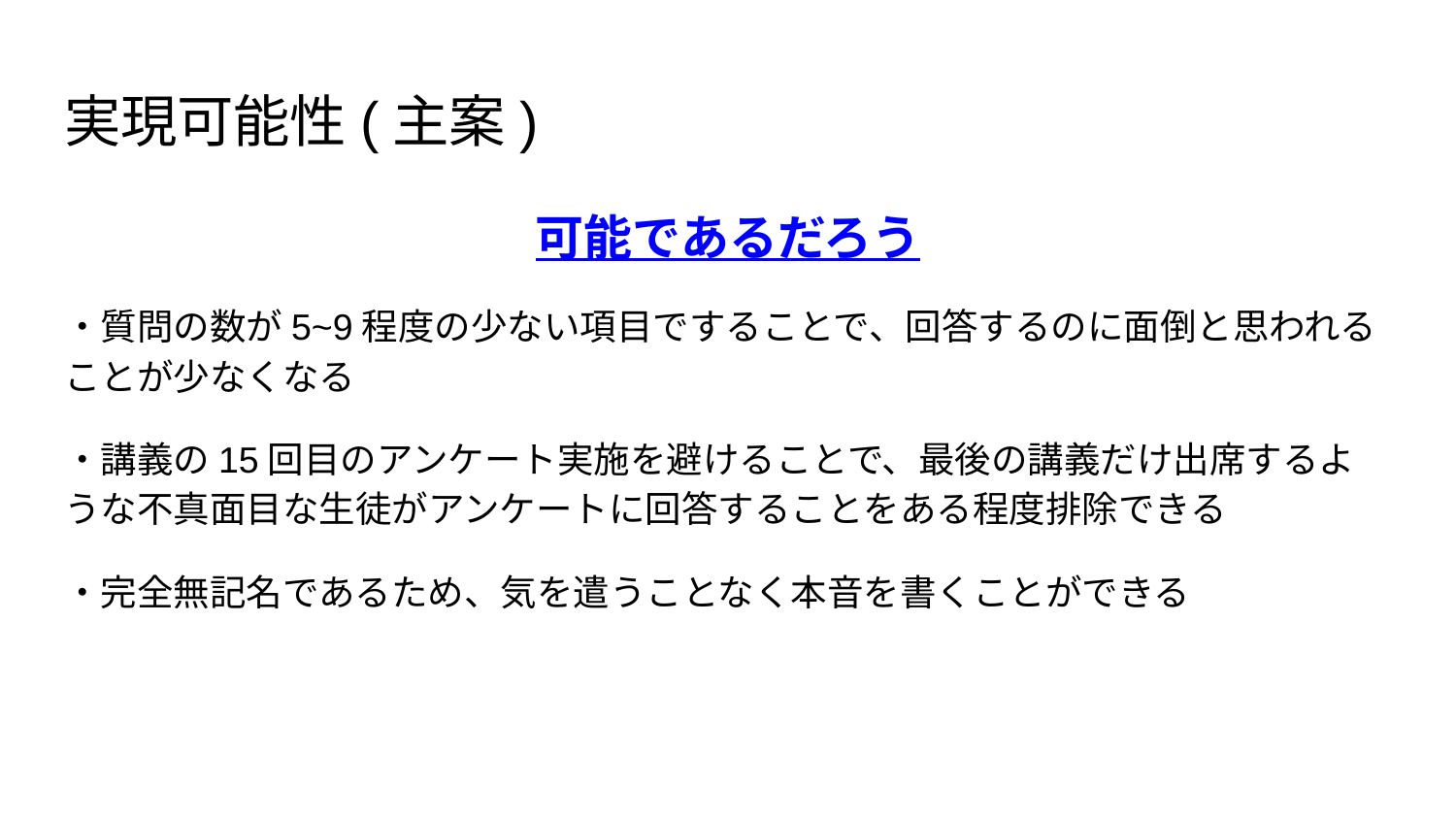

# 実現可能性(主案)
可能であるだろう
・質問の数が5~9程度の少ない項目ですることで、回答するのに面倒と思われることが少なくなる
・講義の15回目のアンケート実施を避けることで、最後の講義だけ出席するような不真面目な生徒がアンケートに回答することをある程度排除できる
・完全無記名であるため、気を遣うことなく本音を書くことができる